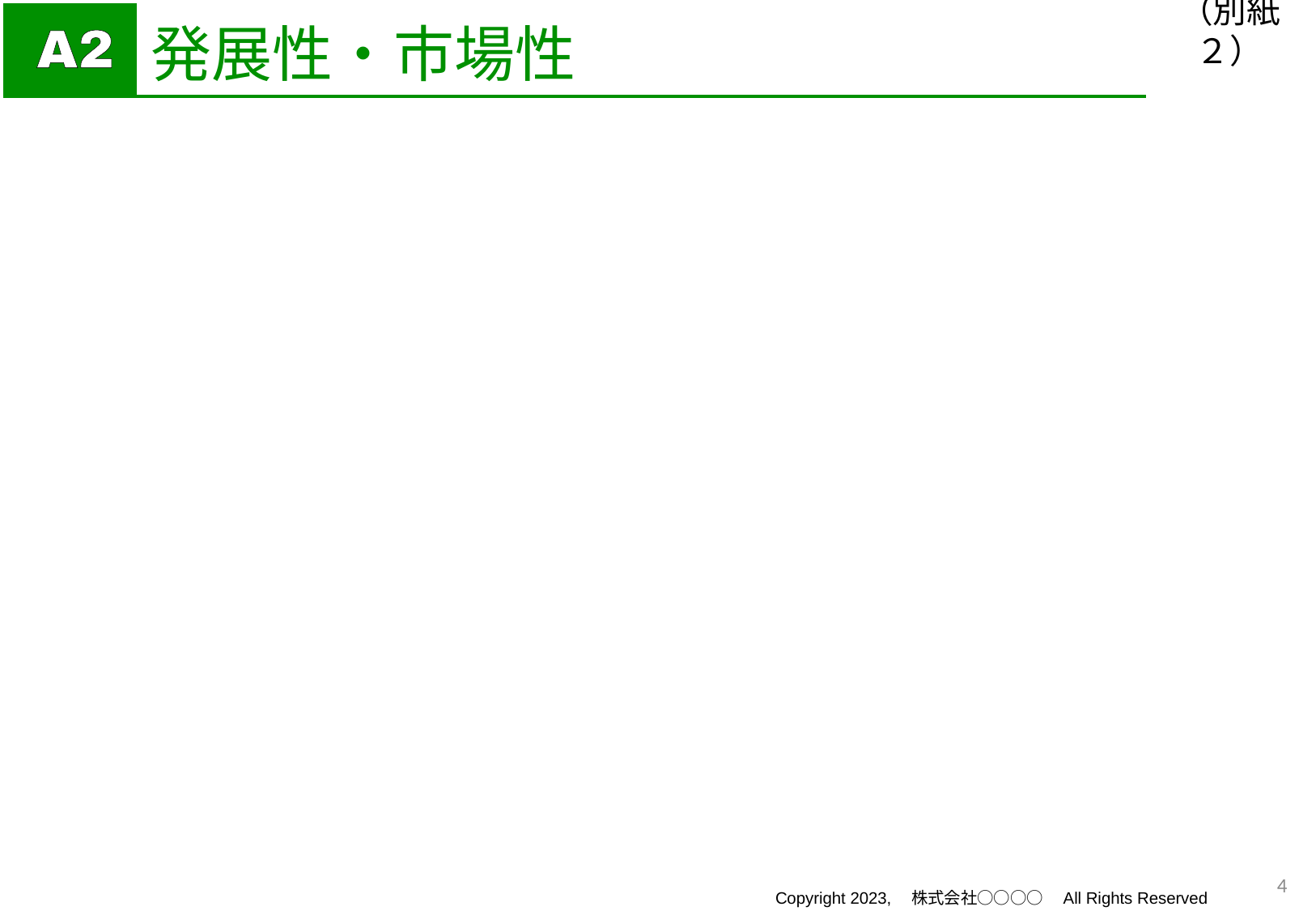

| A2 | 発展性・市場性 |
| --- | --- |
（別紙２）
4
Copyright 2023,　株式会社○○○○　All Rights Reserved　　－  P. 0 －